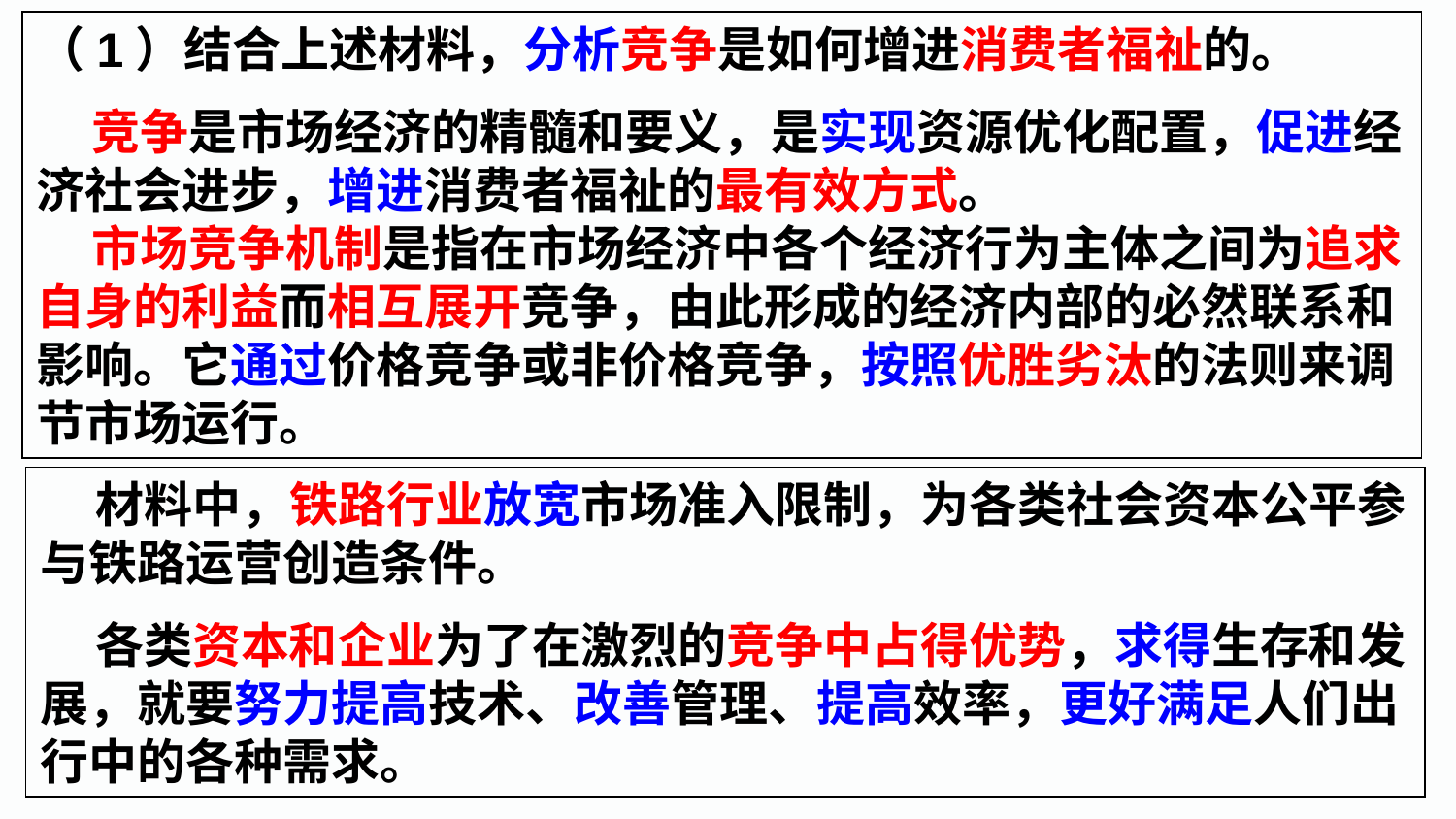

（1）结合上述材料，分析竞争是如何增进消费者福祉的。
    竞争是市场经济的精髓和要义，是实现资源优化配置，促进经济社会进步，增进消费者福祉的最有效方式。
    市场竞争机制是指在市场经济中各个经济行为主体之间为追求自身的利益而相互展开竞争，由此形成的经济内部的必然联系和影响。它通过价格竞争或非价格竞争，按照优胜劣汰的法则来调节市场运行。
    材料中，铁路行业放宽市场准入限制，为各类社会资本公平参与铁路运营创造条件。
    各类资本和企业为了在激烈的竞争中占得优势，求得生存和发展，就要努力提高技术、改善管理、提高效率，更好满足人们出行中的各种需求。